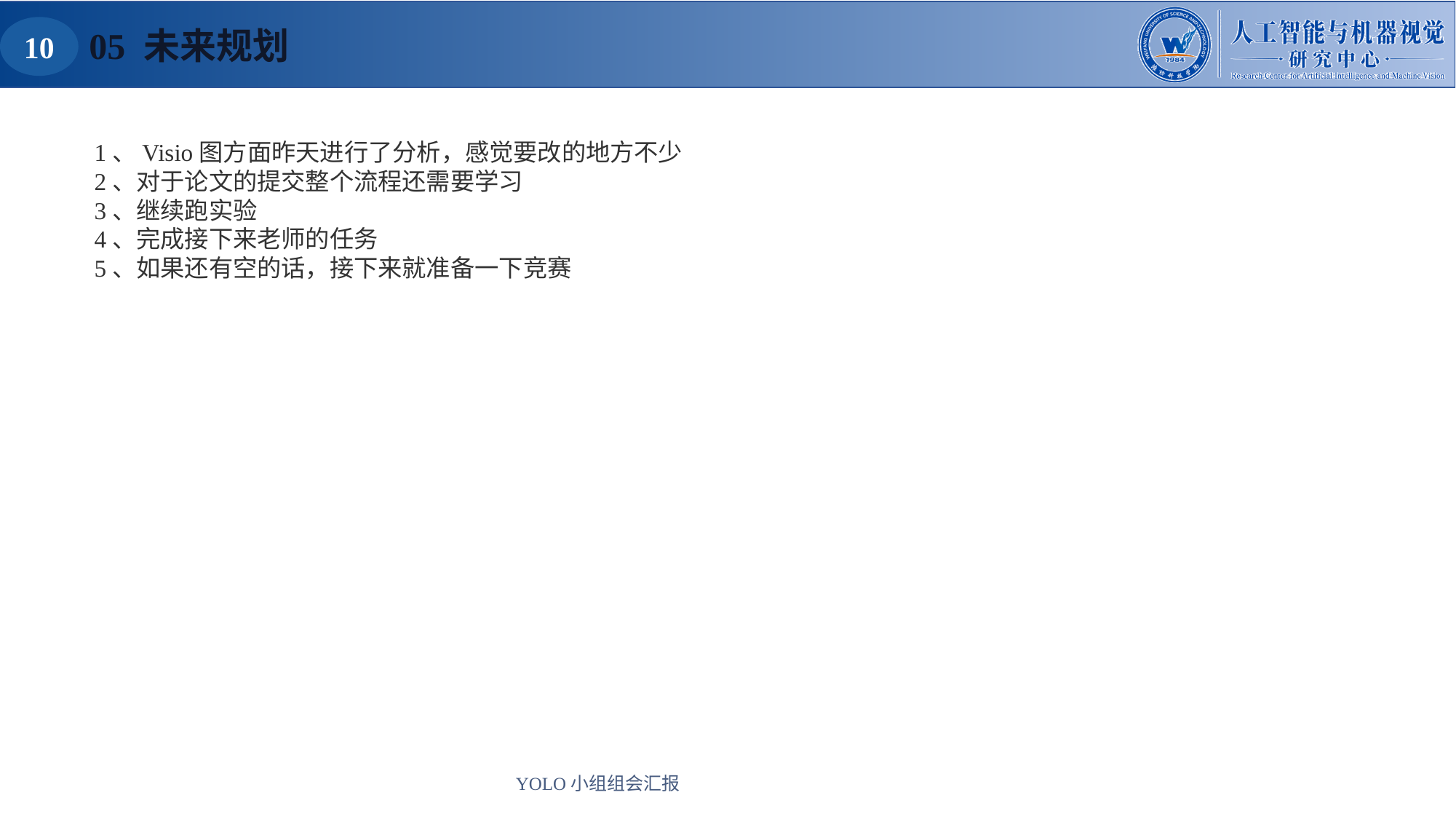

05 未来规划
10
1、Visio图方面昨天进行了分析，感觉要改的地方不少
2、对于论文的提交整个流程还需要学习
3、继续跑实验
4、完成接下来老师的任务
5、如果还有空的话，接下来就准备一下竞赛
YOLO小组组会汇报